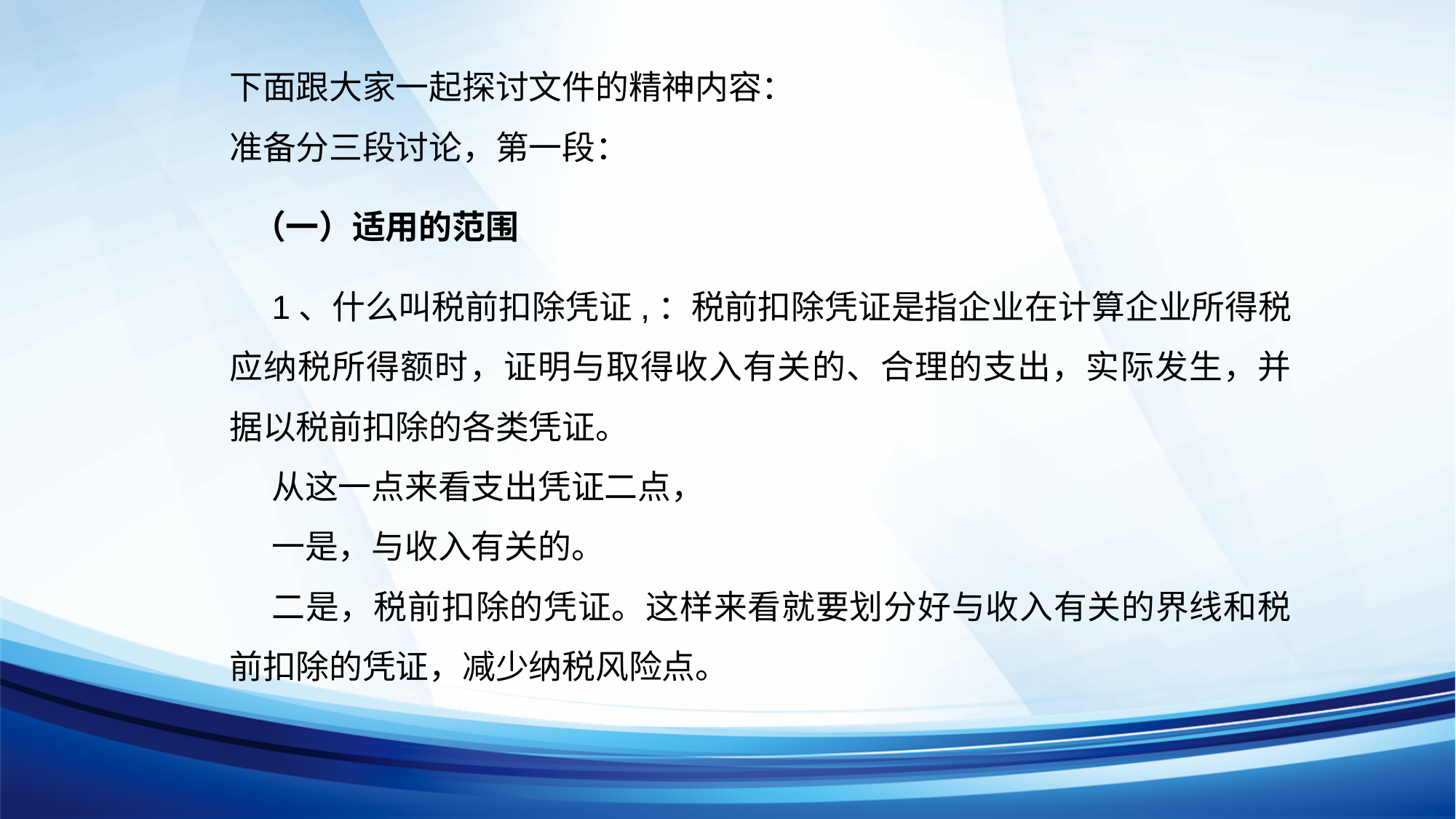

下面跟大家一起探讨文件的精神内容：
准备分三段讨论，第一段：
  （一）适用的范围
1、什么叫税前扣除凭证,：税前扣除凭证是指企业在计算企业所得税应纳税所得额时，证明与取得收入有关的、合理的支出，实际发生，并据以税前扣除的各类凭证。
从这一点来看支出凭证二点，
一是，与收入有关的。
二是，税前扣除的凭证。这样来看就要划分好与收入有关的界线和税前扣除的凭证，减少纳税风险点。